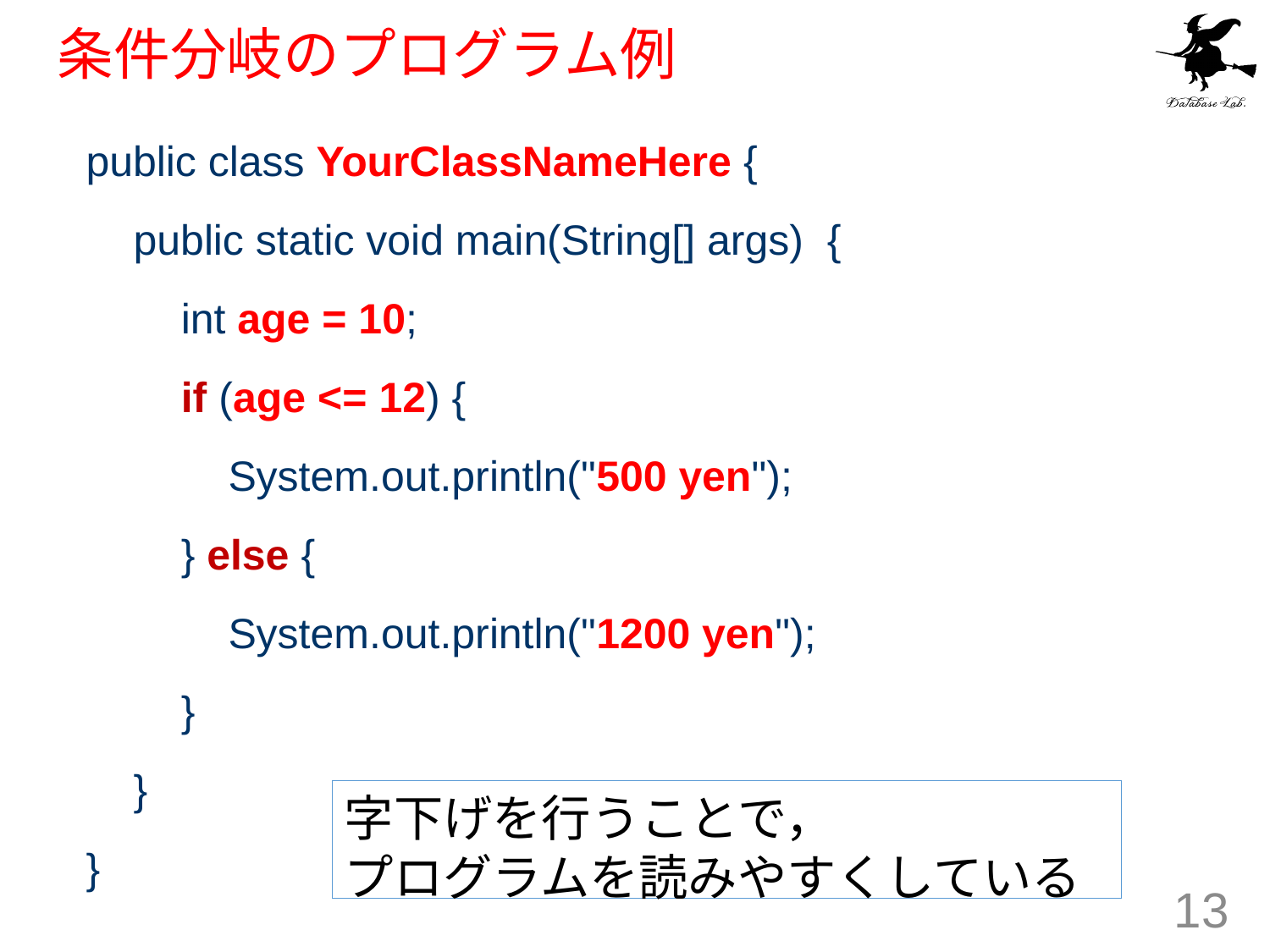

# 条件分岐のプログラム例
public class YourClassNameHere {
    public static void main(String[] args)  {
        int age = 10;
        if (age <= 12) {
            System.out.println("500 yen");
        } else {
            System.out.println("1200 yen");
        }
    }
}

字下げを行うことで，
プログラムを読みやすくしている
13